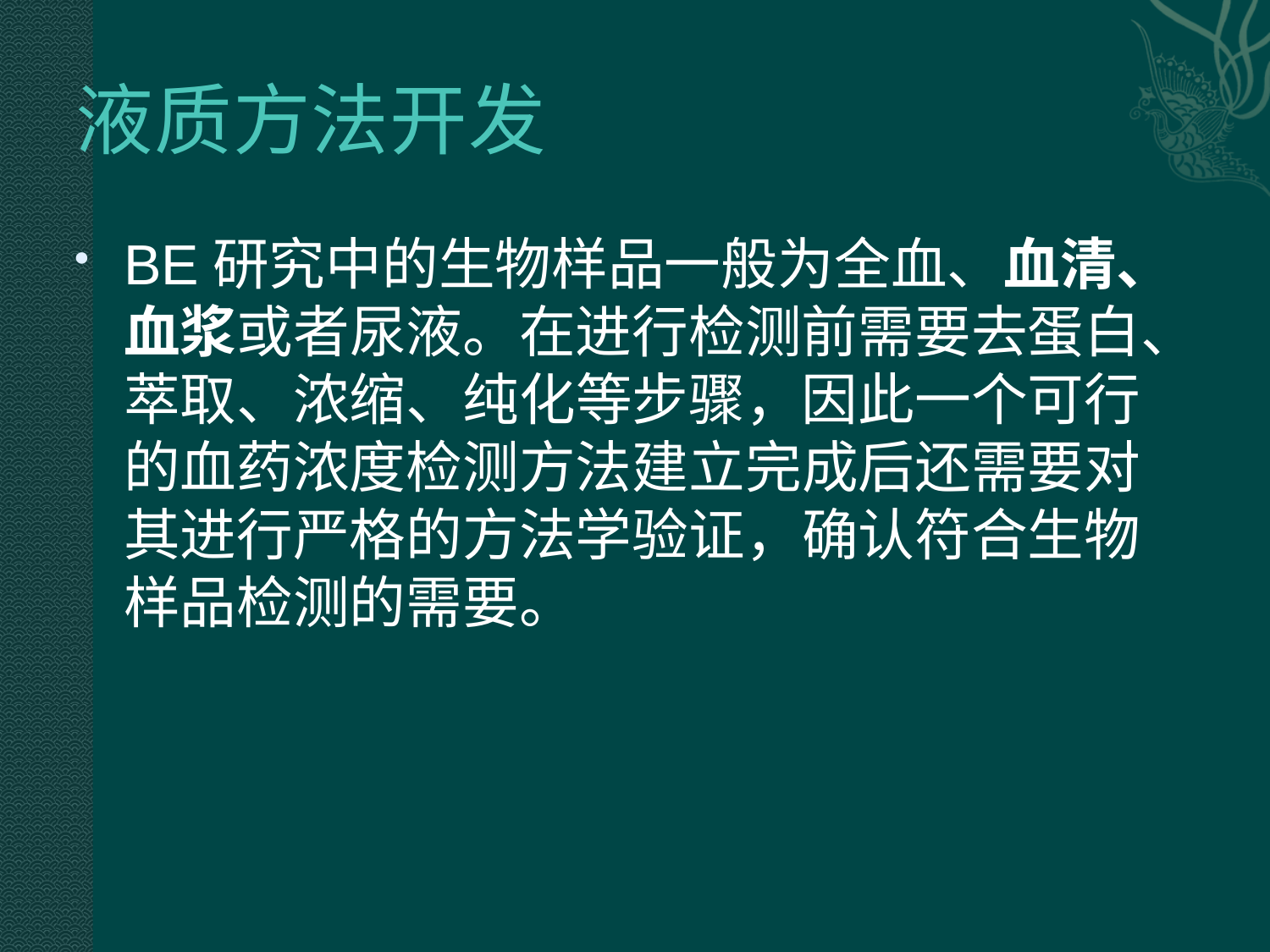

# 液质方法开发
BE研究中的生物样品一般为全血、血清、血浆或者尿液。在进行检测前需要去蛋白、萃取、浓缩、纯化等步骤，因此一个可行的血药浓度检测方法建立完成后还需要对其进行严格的方法学验证，确认符合生物样品检测的需要。